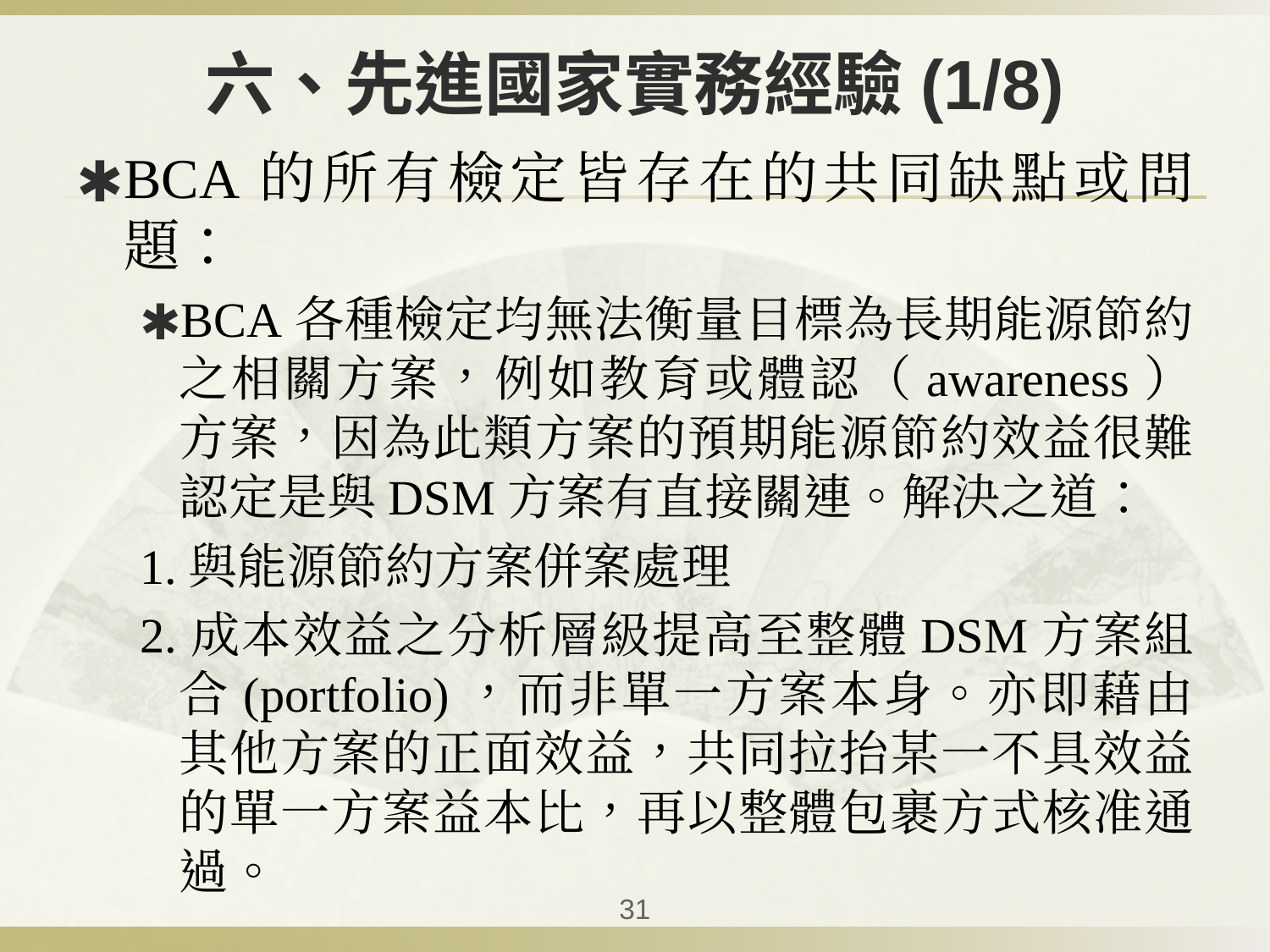

# 六、先進國家實務經驗(1/8)
BCA的所有檢定皆存在的共同缺點或問題：
BCA各種檢定均無法衡量目標為長期能源節約之相關方案，例如教育或體認（awareness）方案，因為此類方案的預期能源節約效益很難認定是與DSM方案有直接關連。解決之道：
1.與能源節約方案併案處理
2.成本效益之分析層級提高至整體DSM方案組合(portfolio)，而非單一方案本身。亦即藉由其他方案的正面效益，共同拉抬某一不具效益的單一方案益本比，再以整體包裹方式核准通過。
31